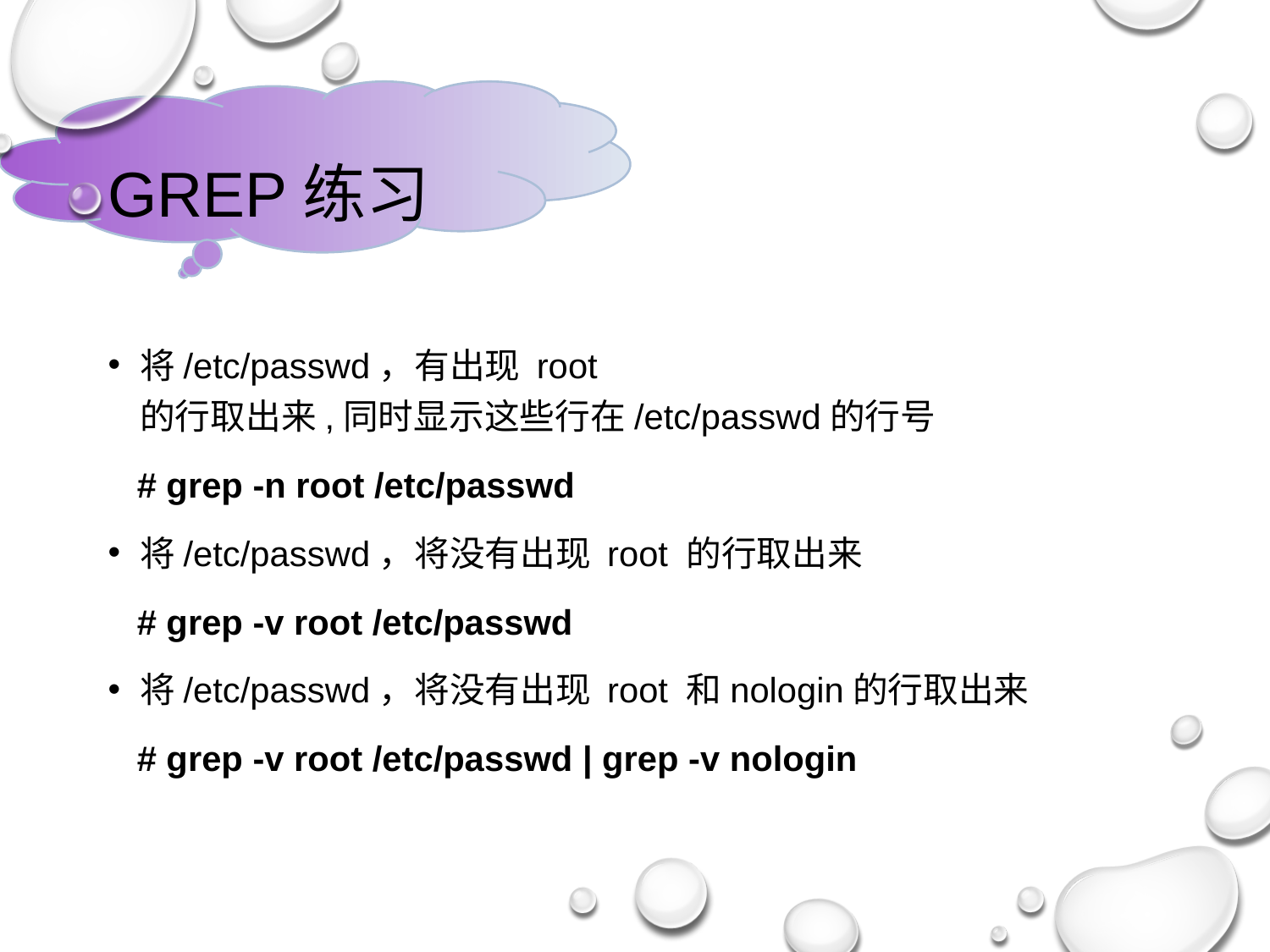

# grep练习
将/etc/passwd，有出现 root 的行取出来,同时显示这些行在/etc/passwd的行号
   # grep -n root /etc/passwd
将/etc/passwd，将没有出现 root 的行取出来
   # grep -v root /etc/passwd
将/etc/passwd，将没有出现 root 和nologin的行取出来
   # grep -v root /etc/passwd | grep -v nologin